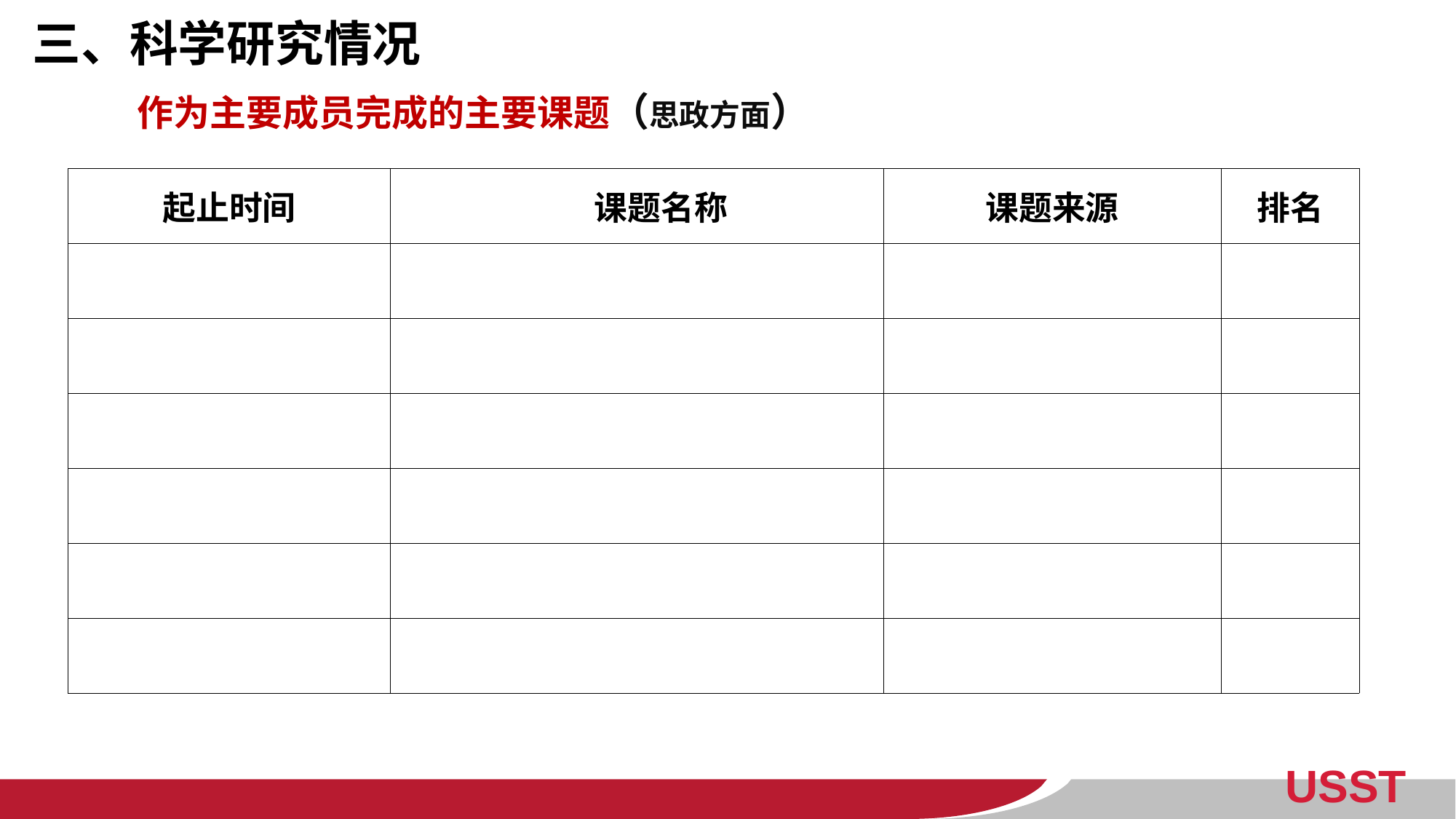

三、科学研究情况
作为主要成员完成的主要课题（思政方面）
| 起止时间 | 课题名称 | 课题来源 | 排名 |
| --- | --- | --- | --- |
|  |  |  |  |
|  |  |  |  |
|  |  |  |  |
|  |  |  |  |
|  |  |  |  |
|  |  |  |  |